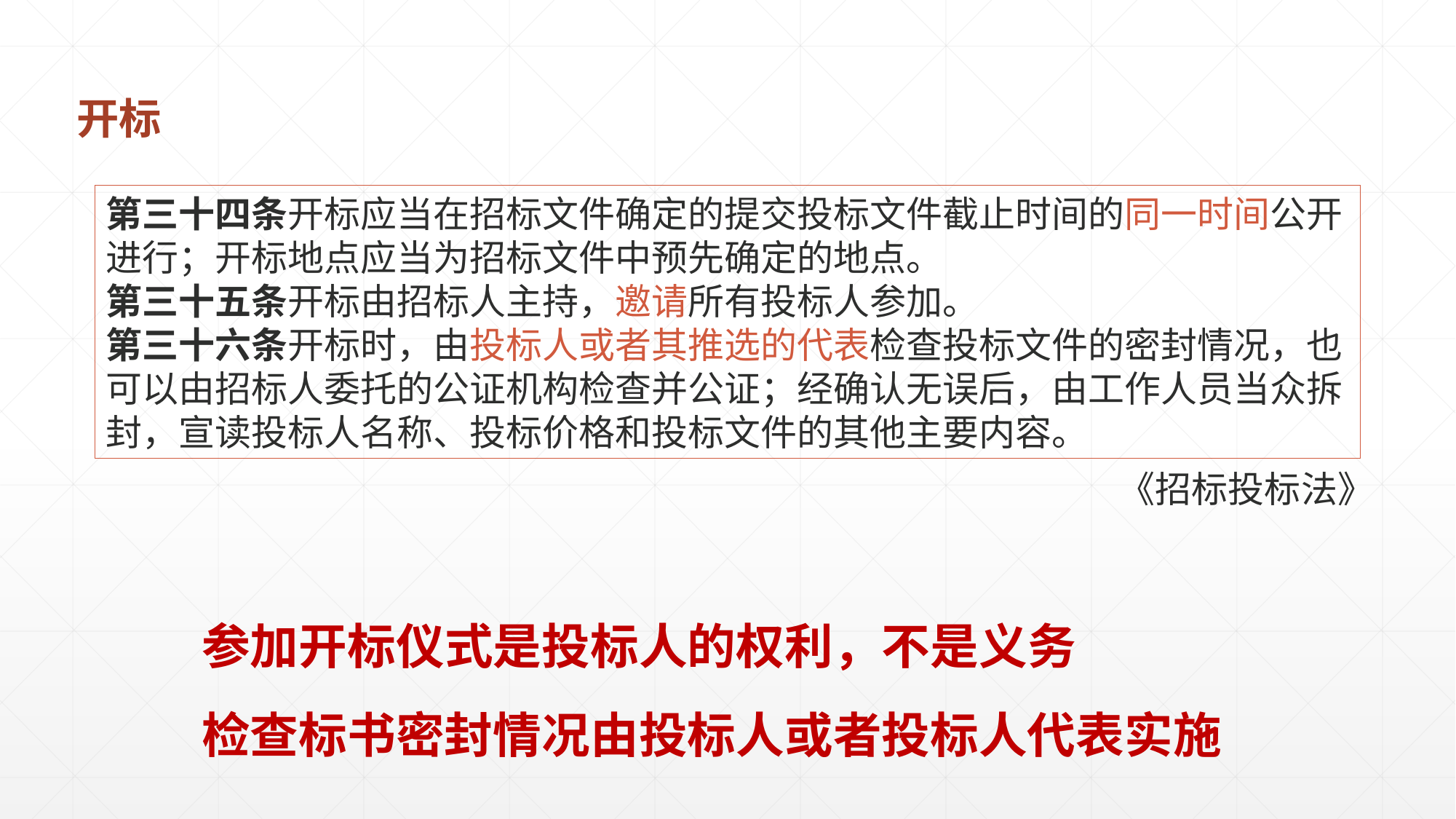

开标
第三十四条开标应当在招标文件确定的提交投标文件截止时间的同一时间公开进行；开标地点应当为招标文件中预先确定的地点。
第三十五条开标由招标人主持，邀请所有投标人参加。
第三十六条开标时，由投标人或者其推选的代表检查投标文件的密封情况，也可以由招标人委托的公证机构检查并公证；经确认无误后，由工作人员当众拆封，宣读投标人名称、投标价格和投标文件的其他主要内容。
《招标投标法》
参加开标仪式是投标人的权利，不是义务
检查标书密封情况由投标人或者投标人代表实施